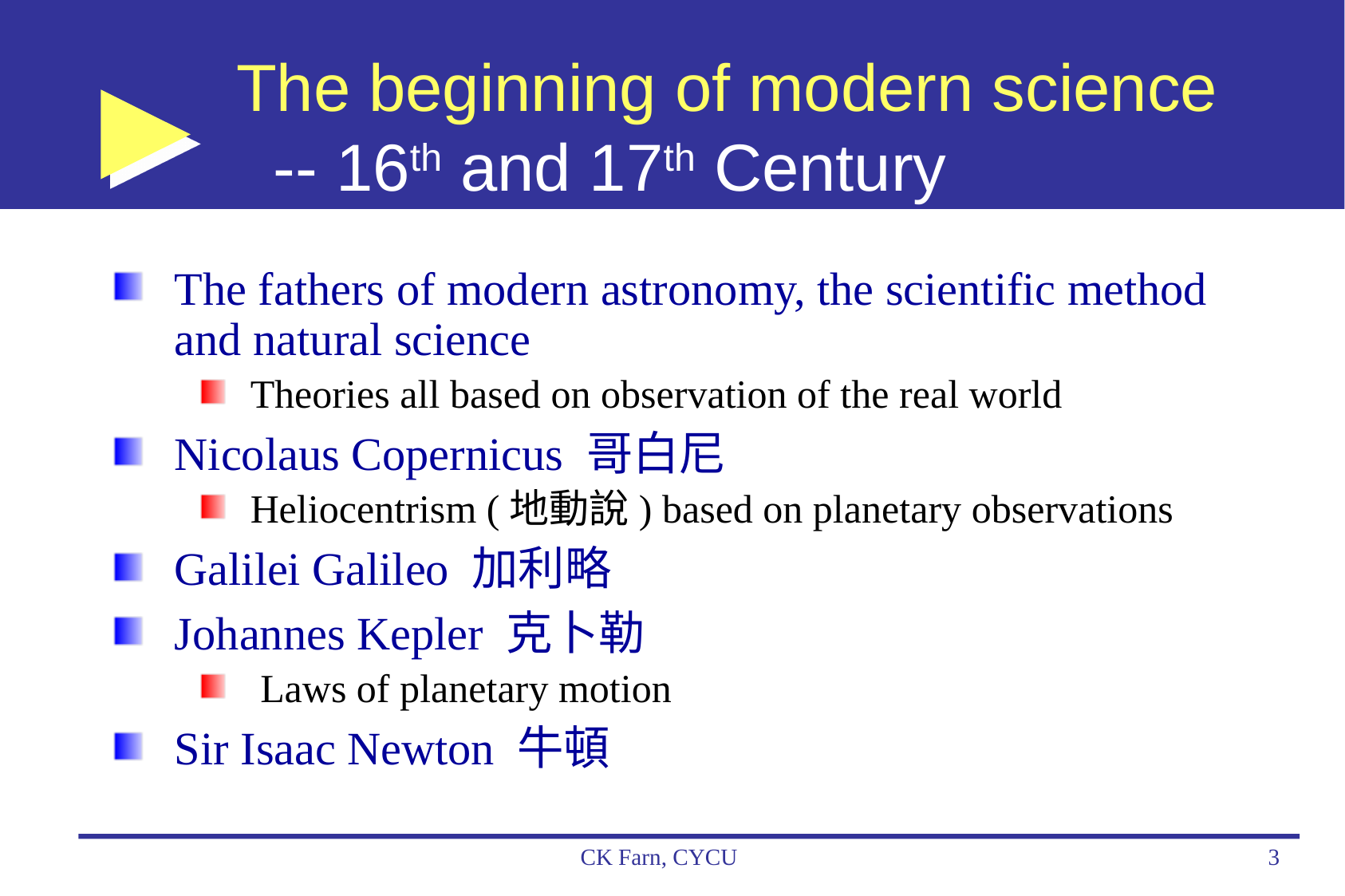

# The beginning of modern science -- 16th and 17th Century
The fathers of modern astronomy, the scientific method and natural science
Theories all based on observation of the real world
Nicolaus Copernicus 哥白尼
Heliocentrism (地動說) based on planetary observations
Galilei Galileo 加利略
Johannes Kepler 克卜勒
 Laws of planetary motion
Sir Isaac Newton 牛頓

CK Farn, CYCU
3